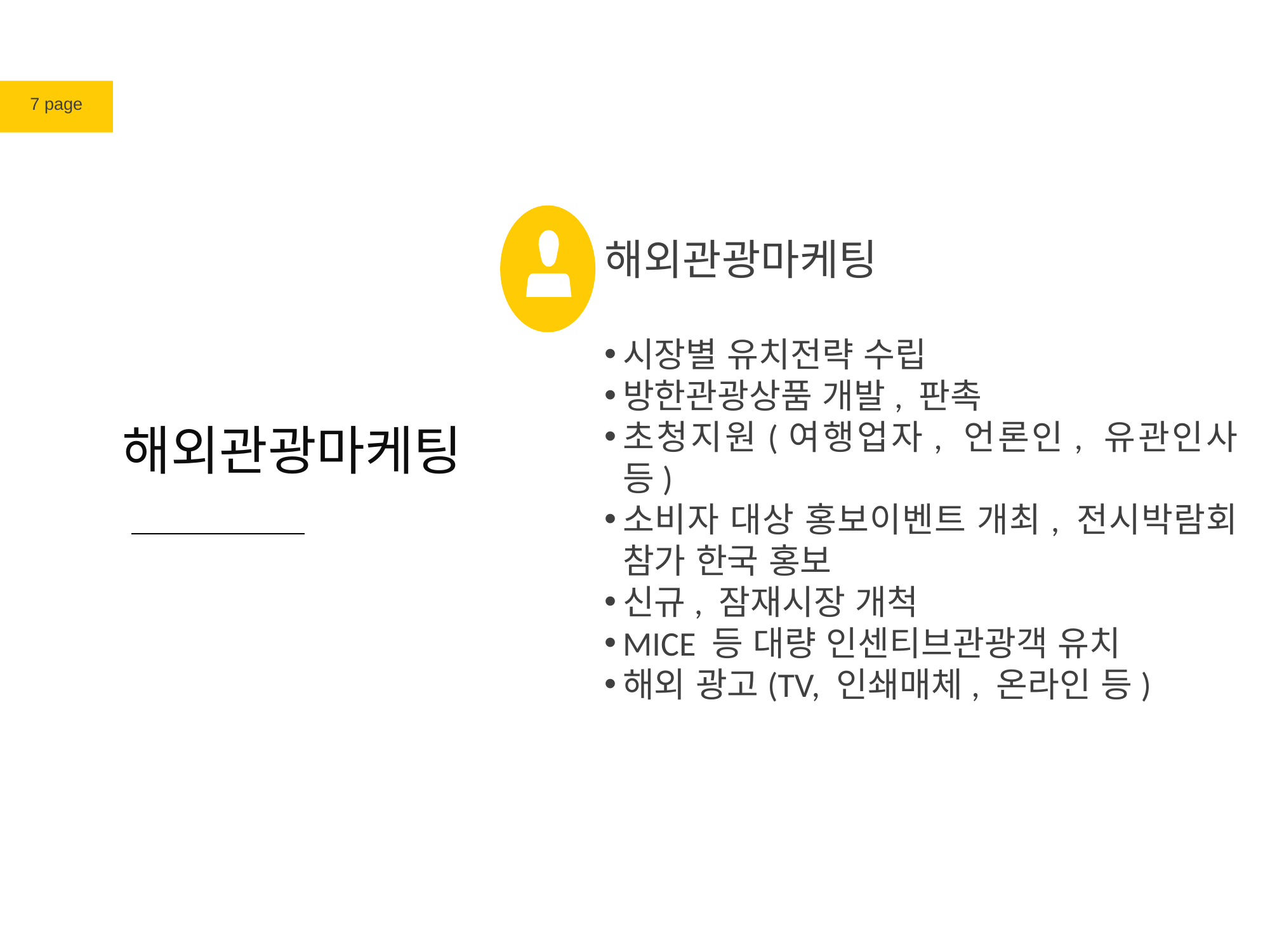

7 page

해외관광마케팅
시장별 유치전략 수립
방한관광상품 개발, 판촉
초청지원(여행업자, 언론인, 유관인사 등)
소비자 대상 홍보이벤트 개최, 전시박람회 참가 한국 홍보
신규, 잠재시장 개척
MICE 등 대량 인센티브관광객 유치
해외 광고(TV, 인쇄매체, 온라인 등)
해외관광마케팅